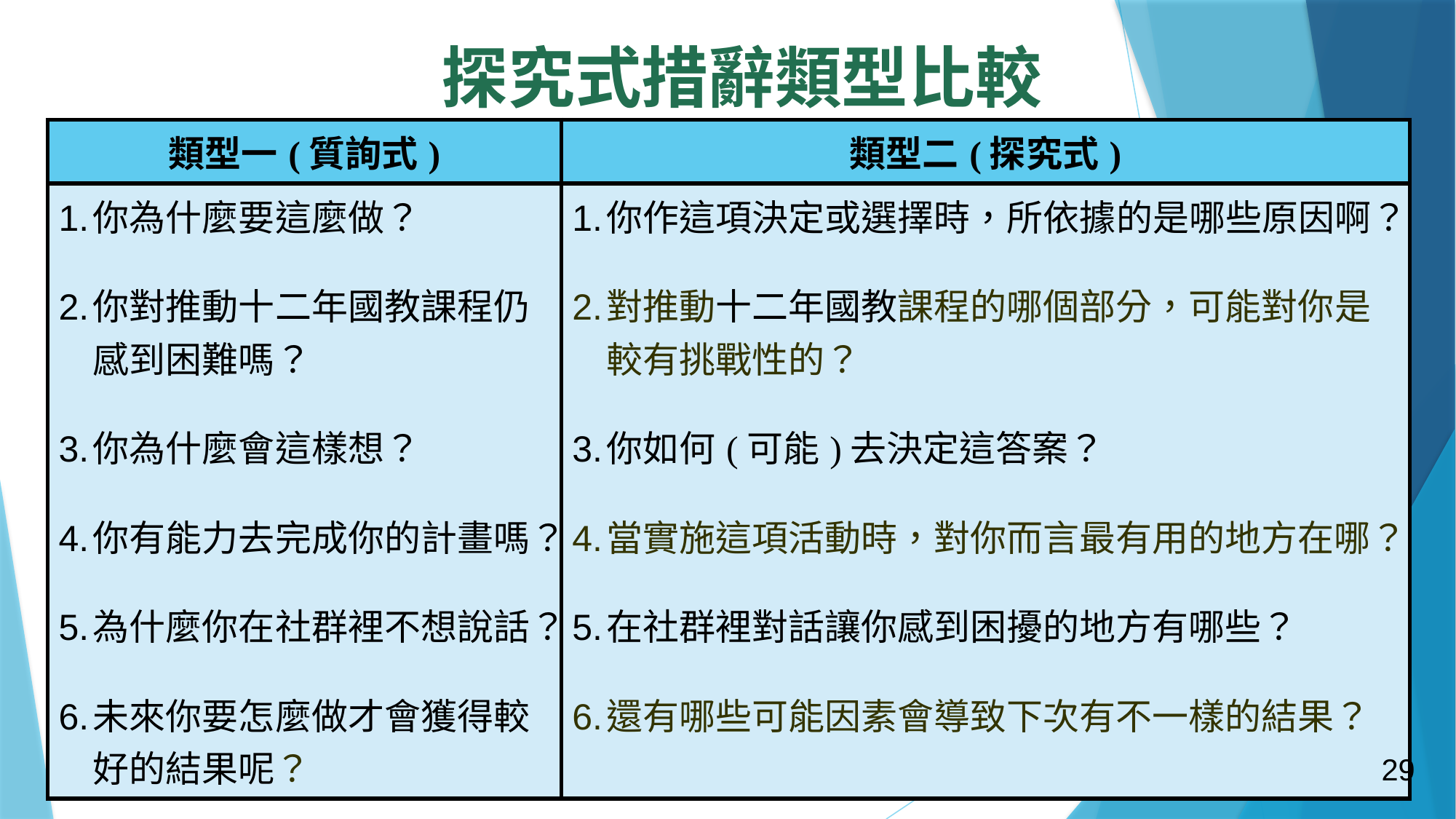

# 探究式措辭類型比較
| 類型一(質詢式) | 類型二(探究式) |
| --- | --- |
| 你為什麼要這麼做？ 你對推動十二年國教課程仍感到困難嗎？ 你為什麼會這樣想？ 你有能力去完成你的計畫嗎？ 為什麼你在社群裡不想說話？ 未來你要怎麼做才會獲得較好的結果呢？ | 你作這項決定或選擇時，所依據的是哪些原因啊？ 對推動十二年國教課程的哪個部分，可能對你是較有挑戰性的？ 你如何(可能)去決定這答案？ 當實施這項活動時，對你而言最有用的地方在哪？ 在社群裡對話讓你感到困擾的地方有哪些？ 還有哪些可能因素會導致下次有不一樣的結果？ |
29